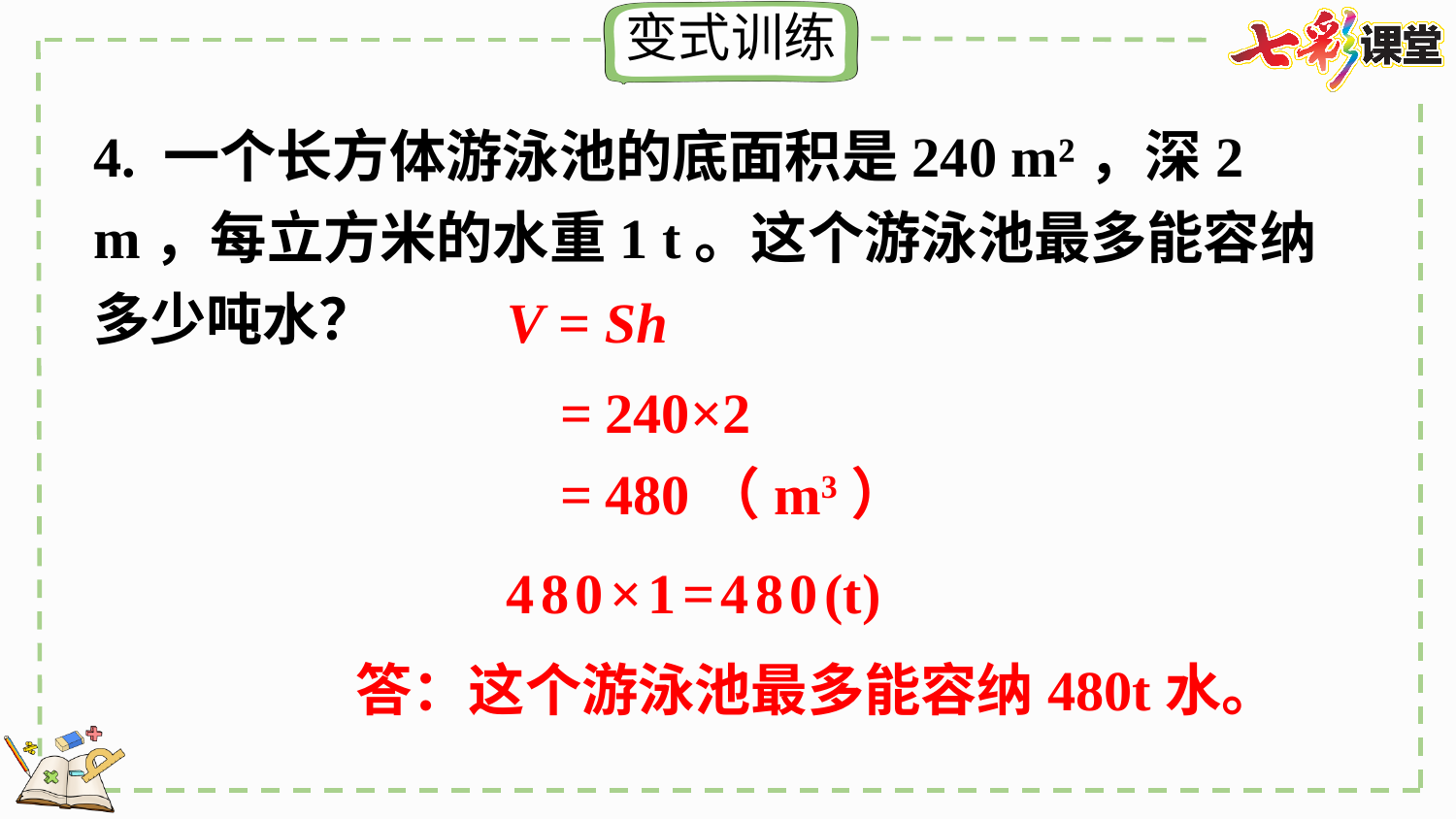

4. 一个长方体游泳池的底面积是240 m²，深2 m，每立方米的水重1 t。这个游泳池最多能容纳多少吨水？
V = Sh
=240×2
=480（m3）
480×1=480(t)
答：这个游泳池最多能容纳480t水。